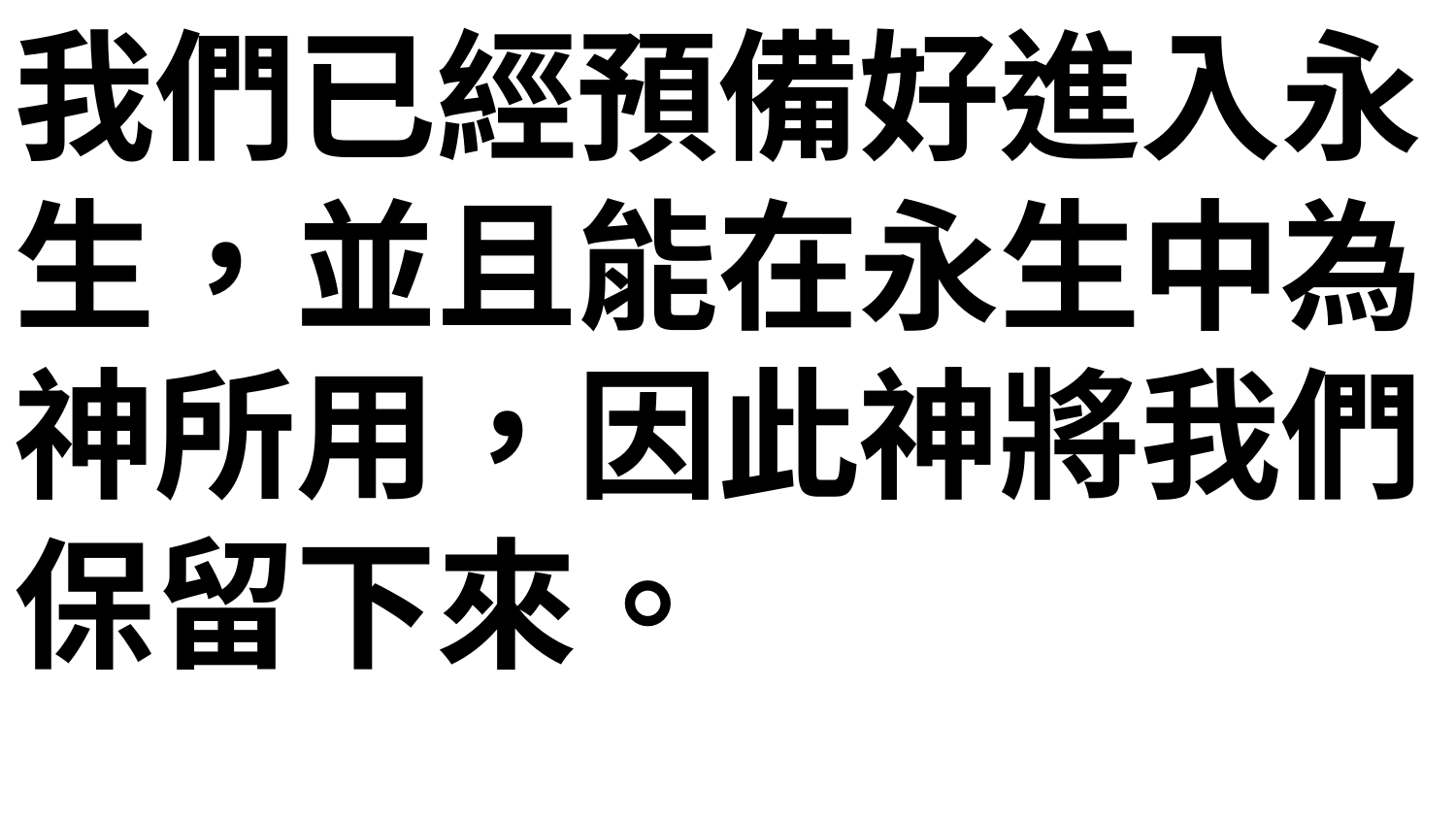

我們已經預備好進入永生，並且能在永生中為神所用，因此神將我們保留下來。